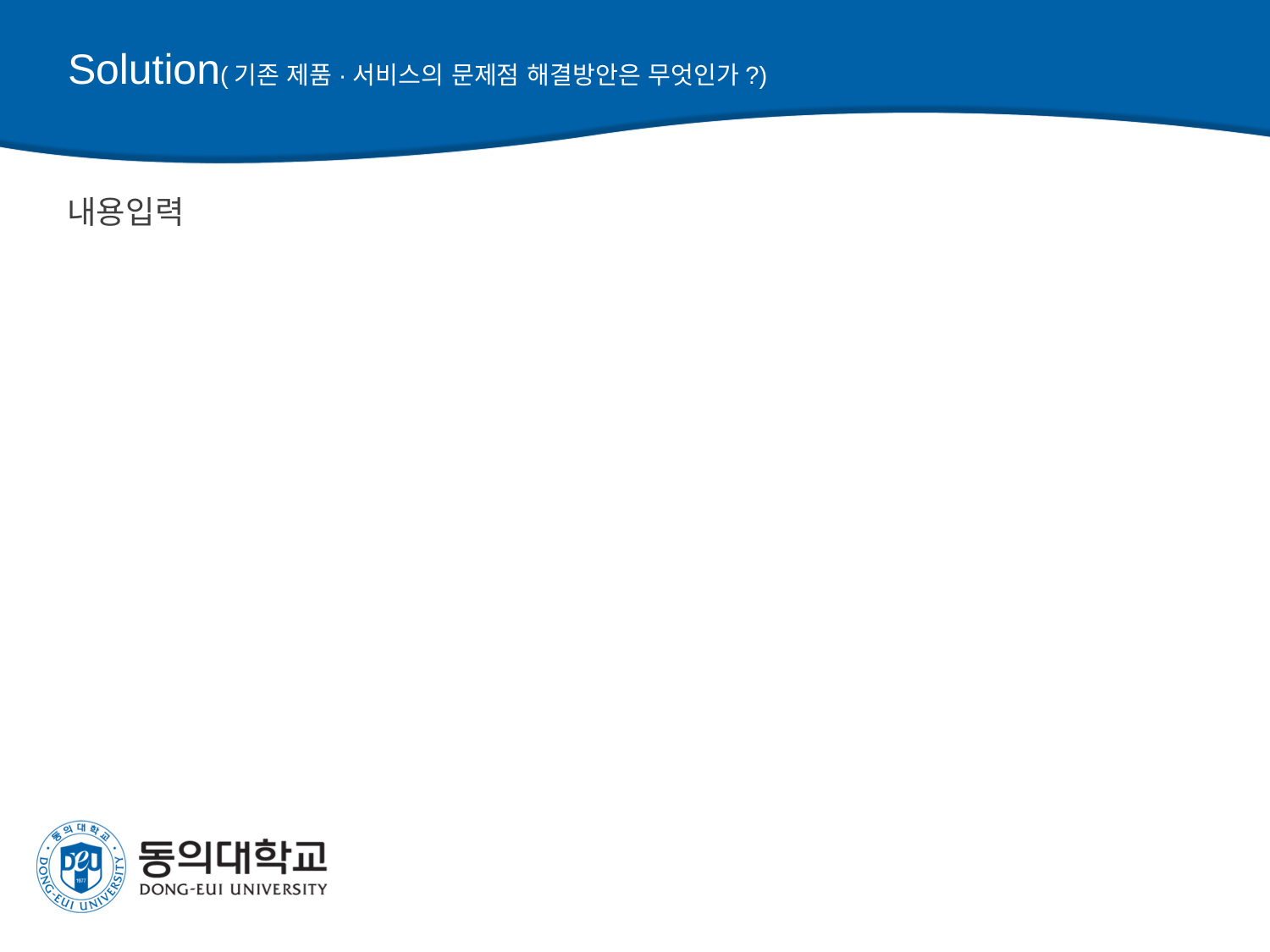

사업아이템이 기존 제품(서비스)의 문제점을 어떻게
보완 또는 해결할 수 있는 내용을 작성합니다.

사업아이템의 개발하고자 하는 목적이라고 보시면 됩니다.
# Solution(기존 제품·서비스의 문제점 해결방안은 무엇인가?)
내용입력